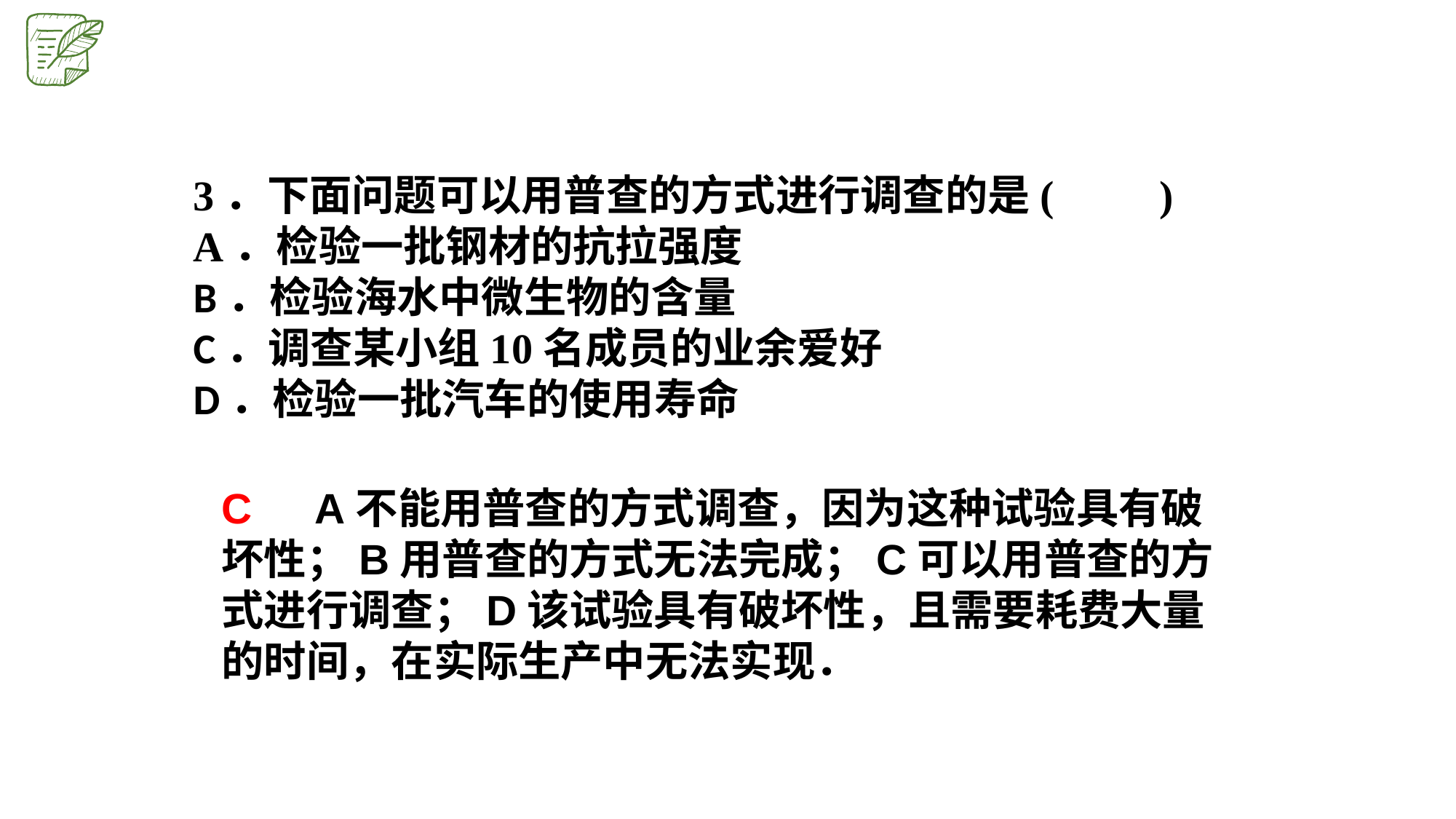

3．下面问题可以用普查的方式进行调查的是(　　)A．检验一批钢材的抗拉强度B．检验海水中微生物的含量C．调查某小组10名成员的业余爱好D．检验一批汽车的使用寿命
C　A不能用普查的方式调查，因为这种试验具有破坏性；B用普查的方式无法完成；C可以用普查的方式进行调查；D该试验具有破坏性，且需要耗费大量的时间，在实际生产中无法实现．